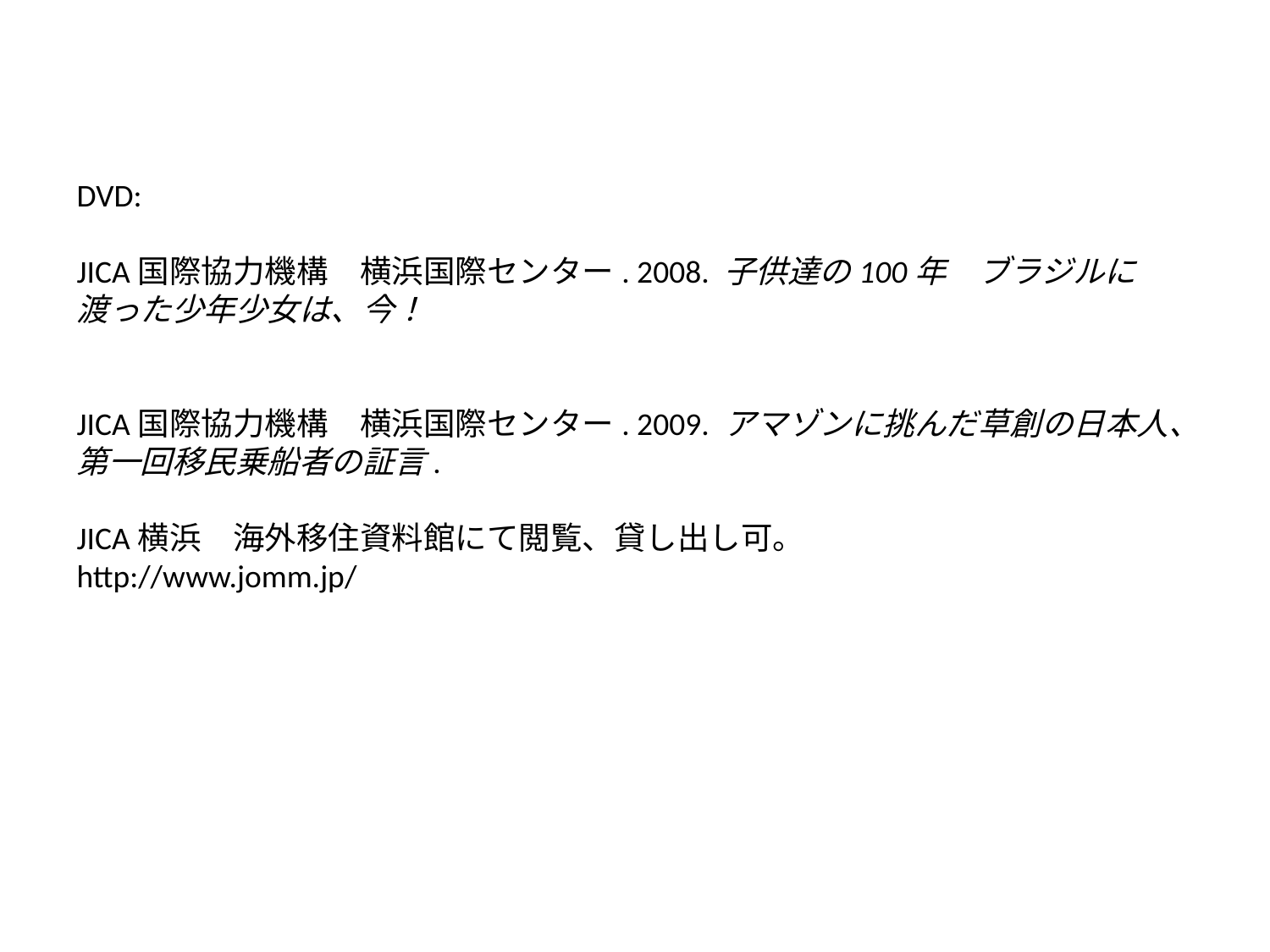

DVD:

JICA国際協力機構　横浜国際センター. 2008. 子供達の100年　ブラジルに渡った少年少女は、今！

JICA国際協力機構　横浜国際センター. 2009. アマゾンに挑んだ草創の日本人、第一回移民乗船者の証言.

JICA横浜　海外移住資料館にて閲覧、貸し出し可。
http://www.jomm.jp/